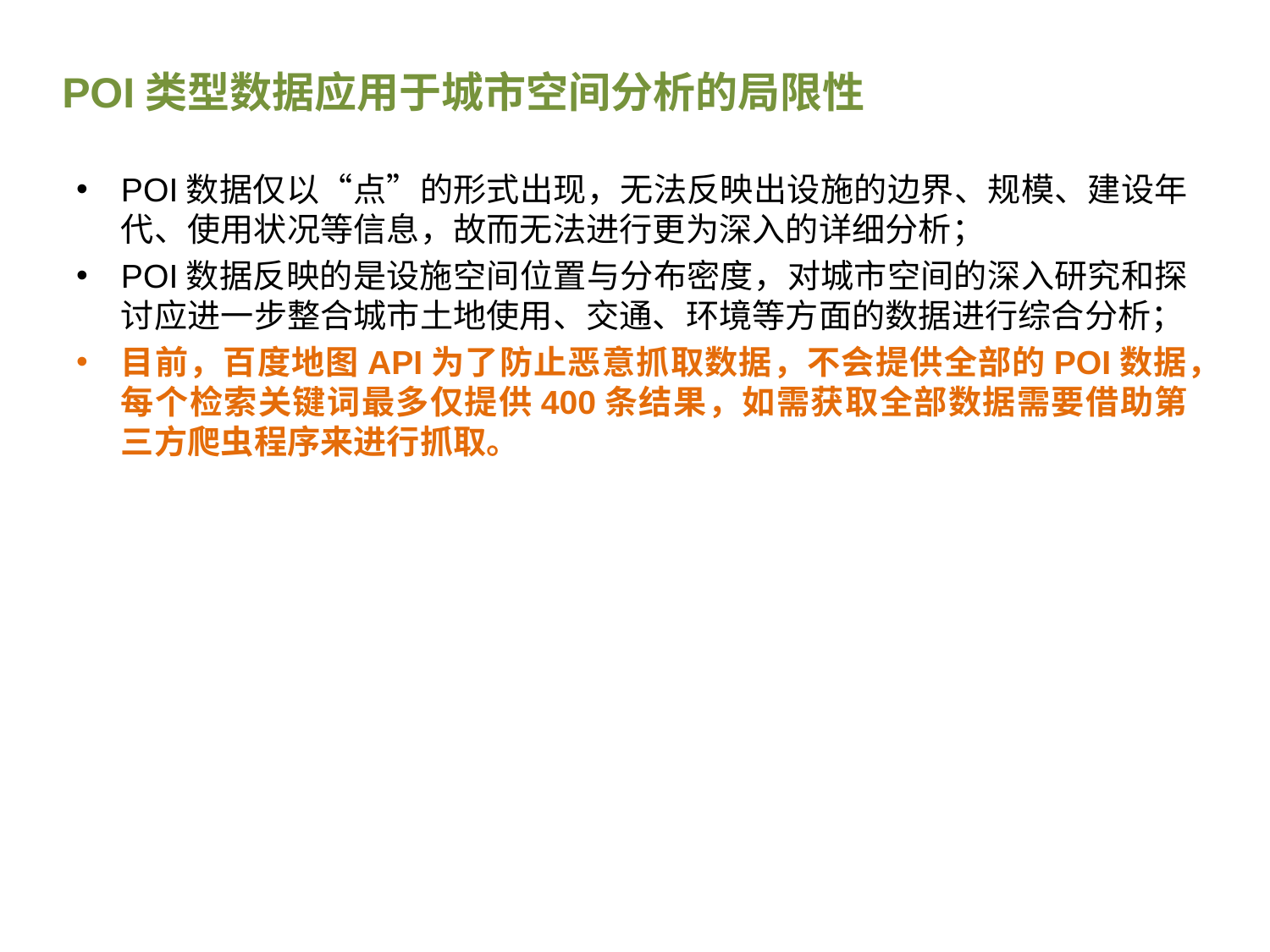

POI类型数据应用于城市空间分析的局限性
POI数据仅以“点”的形式出现，无法反映出设施的边界、规模、建设年代、使用状况等信息，故而无法进行更为深入的详细分析；
POI数据反映的是设施空间位置与分布密度，对城市空间的深入研究和探讨应进一步整合城市土地使用、交通、环境等方面的数据进行综合分析；
目前，百度地图API为了防止恶意抓取数据，不会提供全部的POI数据，每个检索关键词最多仅提供400条结果，如需获取全部数据需要借助第三方爬虫程序来进行抓取。